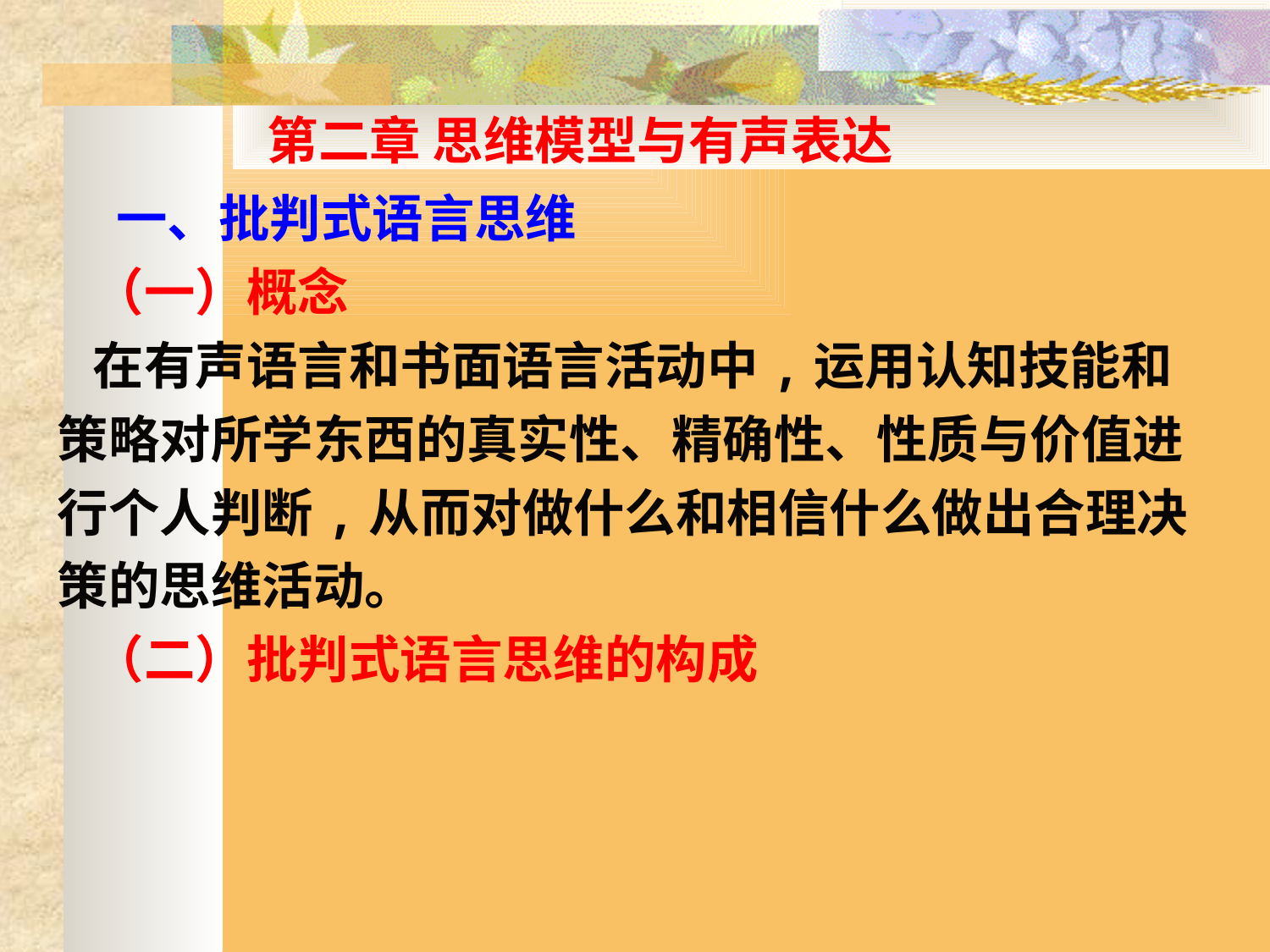

第二章 思维模型与有声表达
    一、批判式语言思维
  （一）概念
  在有声语言和书面语言活动中,运用认知技能和策略对所学东西的真实性、精确性、性质与价值进行个人判断,从而对做什么和相信什么做出合理决策的思维活动。
  （二）批判式语言思维的构成